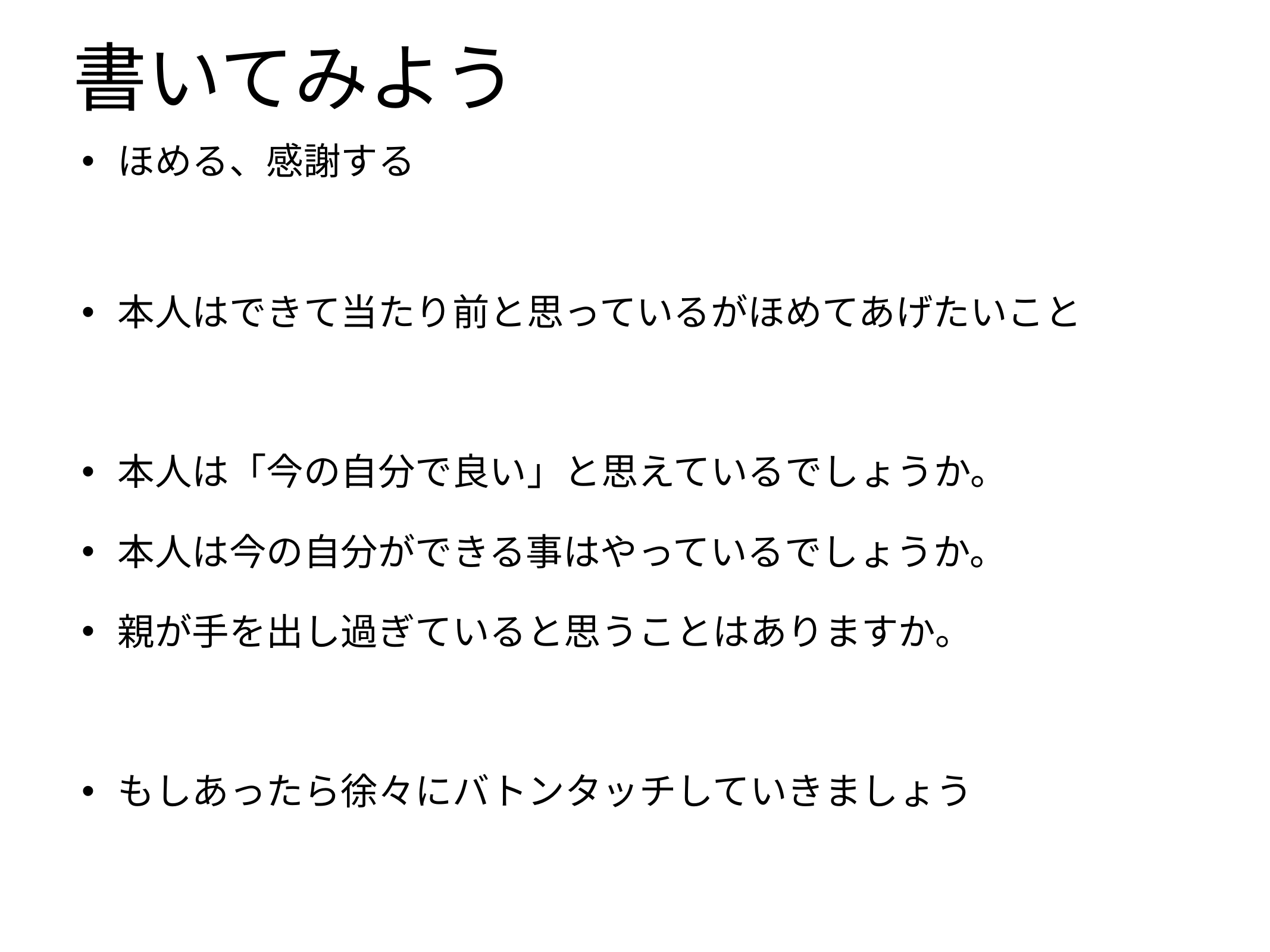

# 書いてみよう
ほめる、感謝する
本人はできて当たり前と思っているがほめてあげたいこと

本人は「今の自分で良い」と思えているでしょうか。
本人は今の自分ができる事はやっているでしょうか。
親が手を出し過ぎていると思うことはありますか。

もしあったら徐々にバトンタッチしていきましょう